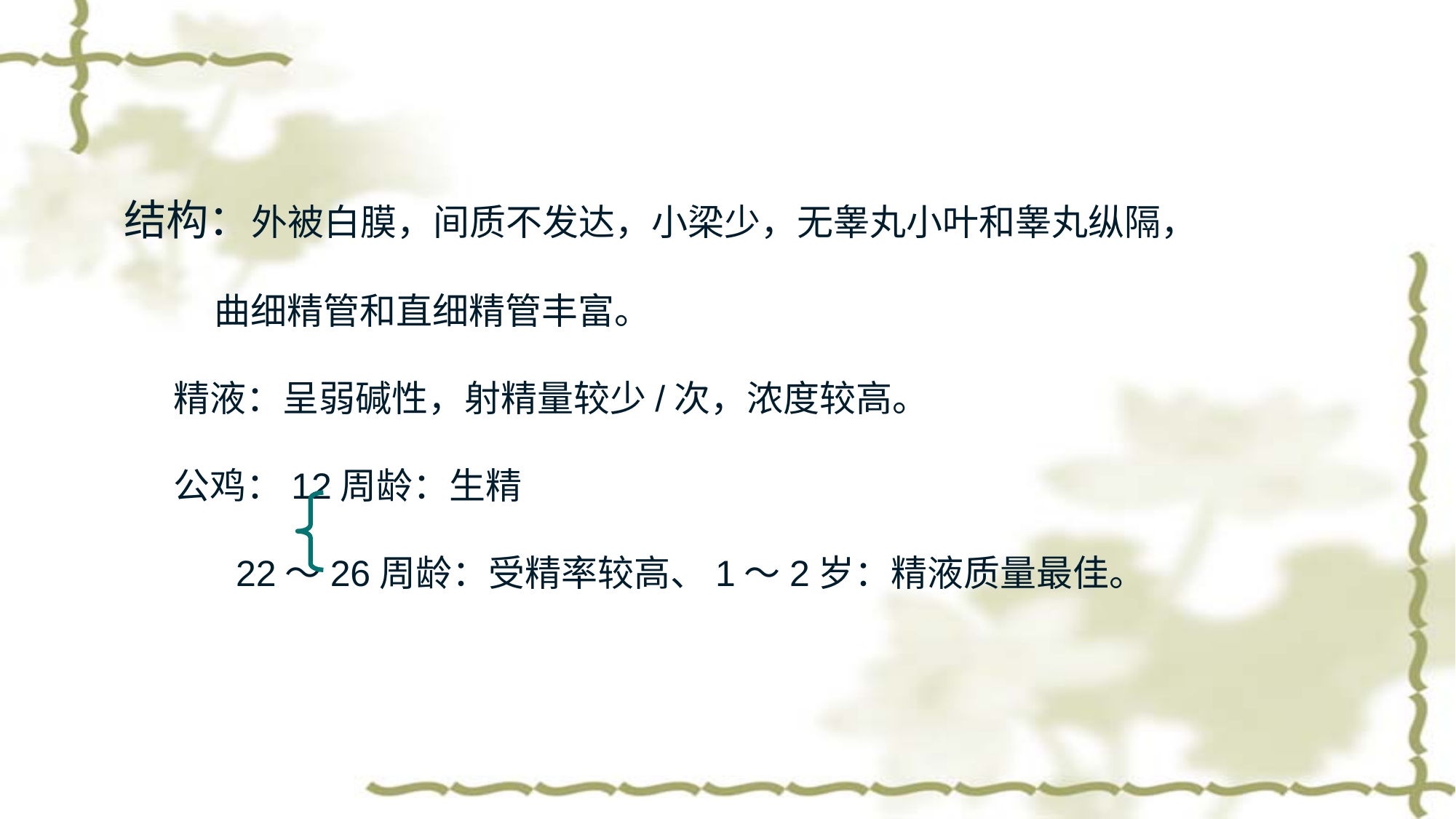

结构：外被白膜，间质不发达，小梁少，无睾丸小叶和睾丸纵隔，

          曲细精管和直细精管丰富。

     精液：呈弱碱性，射精量较少/次，浓度较高。

     公鸡：12周龄：生精

           22～26周龄：受精率较高、1～2岁：精液质量最佳。